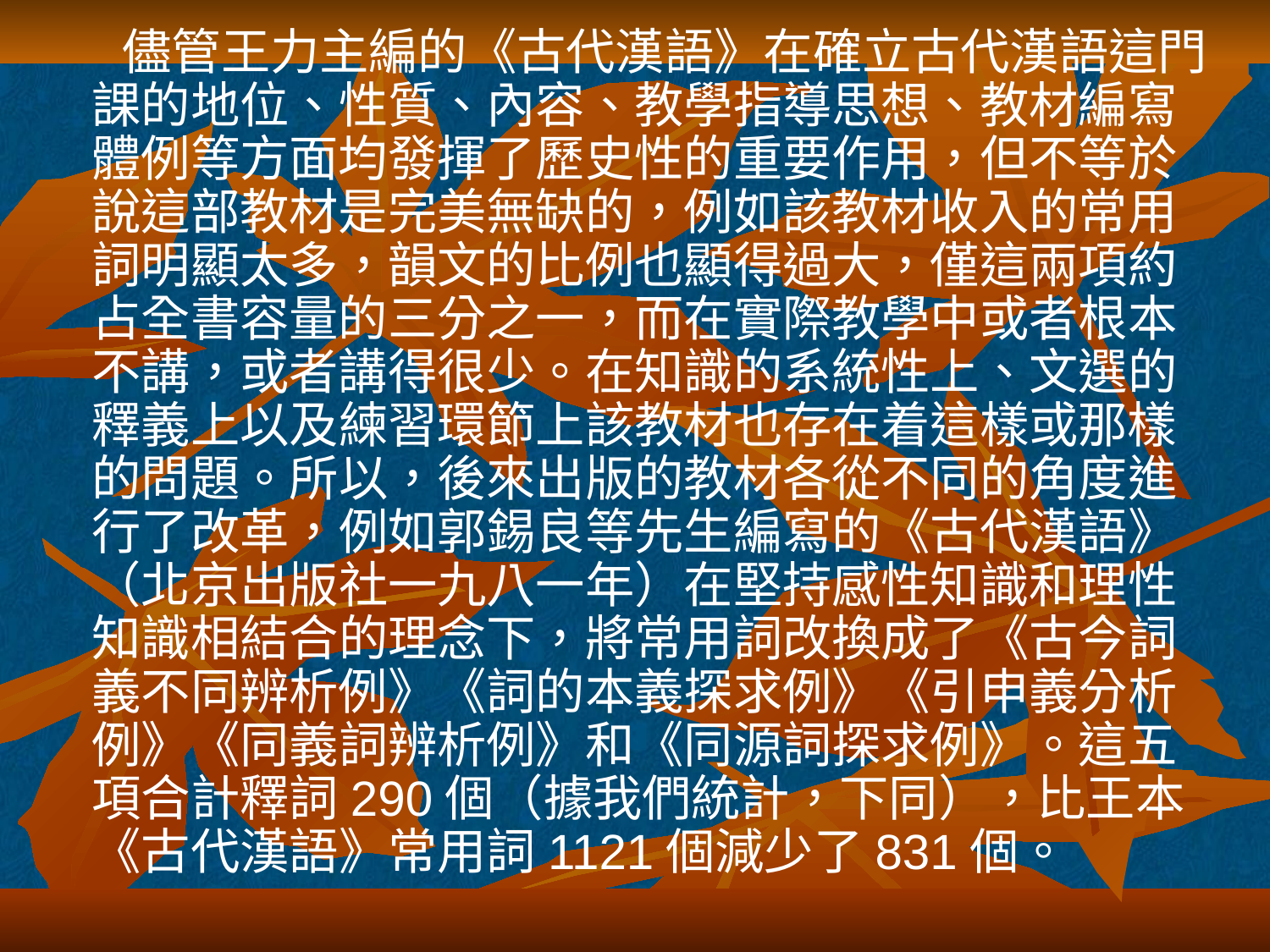

儘管王力主編的《古代漢語》在確立古代漢語這門課的地位、性質、內容、教學指導思想、教材編寫體例等方面均發揮了歷史性的重要作用，但不等於說這部教材是完美無缺的，例如該教材收入的常用詞明顯太多，韻文的比例也顯得過大，僅這兩項約占全書容量的三分之一，而在實際教學中或者根本不講，或者講得很少。在知識的系統性上、文選的釋義上以及練習環節上該教材也存在着這樣或那樣的問題。所以，後來出版的教材各從不同的角度進行了改革，例如郭錫良等先生編寫的《古代漢語》（北京出版社一九八一年）在堅持感性知識和理性知識相結合的理念下，將常用詞改換成了《古今詞義不同辨析例》《詞的本義探求例》《引申義分析例》《同義詞辨析例》和《同源詞探求例》。這五項合計釋詞290個（據我們統計，下同），比王本《古代漢語》常用詞1121個減少了831個。